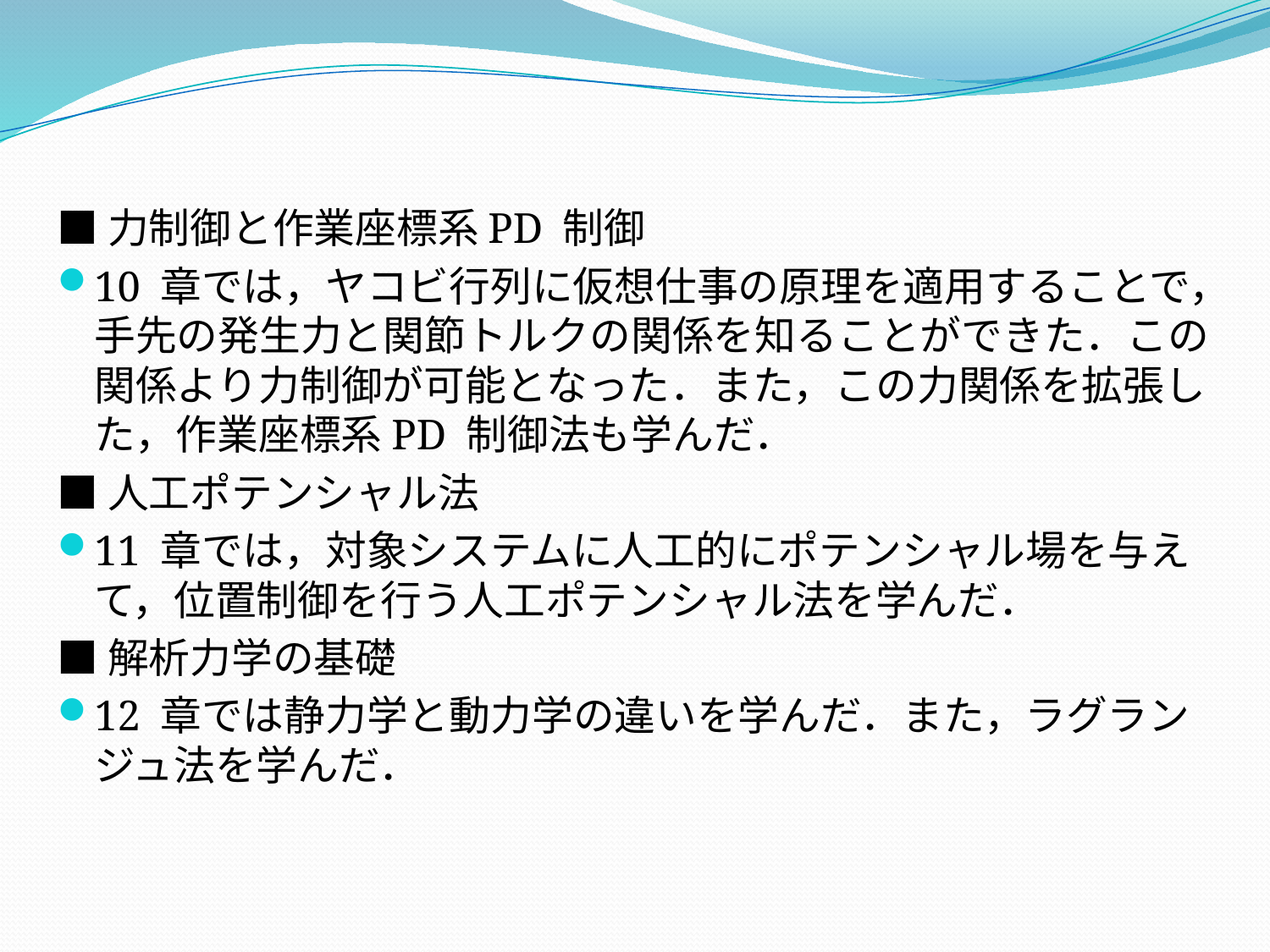

■力制御と作業座標系PD 制御
10 章では，ヤコビ行列に仮想仕事の原理を適用することで，手先の発生力と関節トルクの関係を知ることができた．この関係より力制御が可能となった．また，この力関係を拡張した，作業座標系PD 制御法も学んだ．
■人工ポテンシャル法
11 章では，対象システムに人工的にポテンシャル場を与えて，位置制御を行う人工ポテンシャル法を学んだ．
■解析力学の基礎
12 章では静力学と動力学の違いを学んだ．また，ラグランジュ法を学んだ．